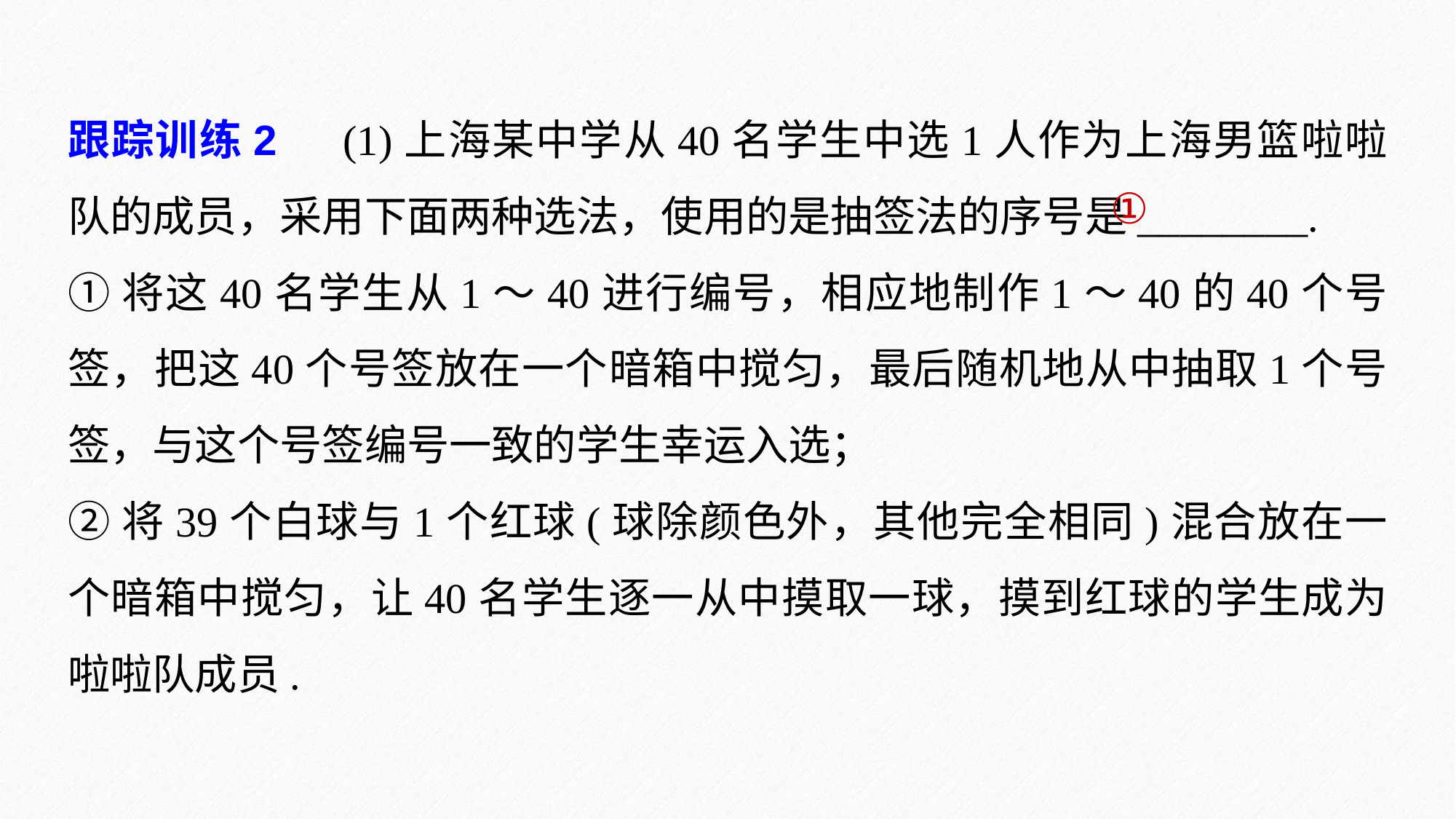

跟踪训练2　(1)上海某中学从40名学生中选1人作为上海男篮啦啦队的成员，采用下面两种选法，使用的是抽签法的序号是________.
①将这40名学生从1～40进行编号，相应地制作1～40的40个号签，把这40个号签放在一个暗箱中搅匀，最后随机地从中抽取1个号签，与这个号签编号一致的学生幸运入选；
②将39个白球与1个红球(球除颜色外，其他完全相同)混合放在一个暗箱中搅匀，让40名学生逐一从中摸取一球，摸到红球的学生成为啦啦队成员.
①